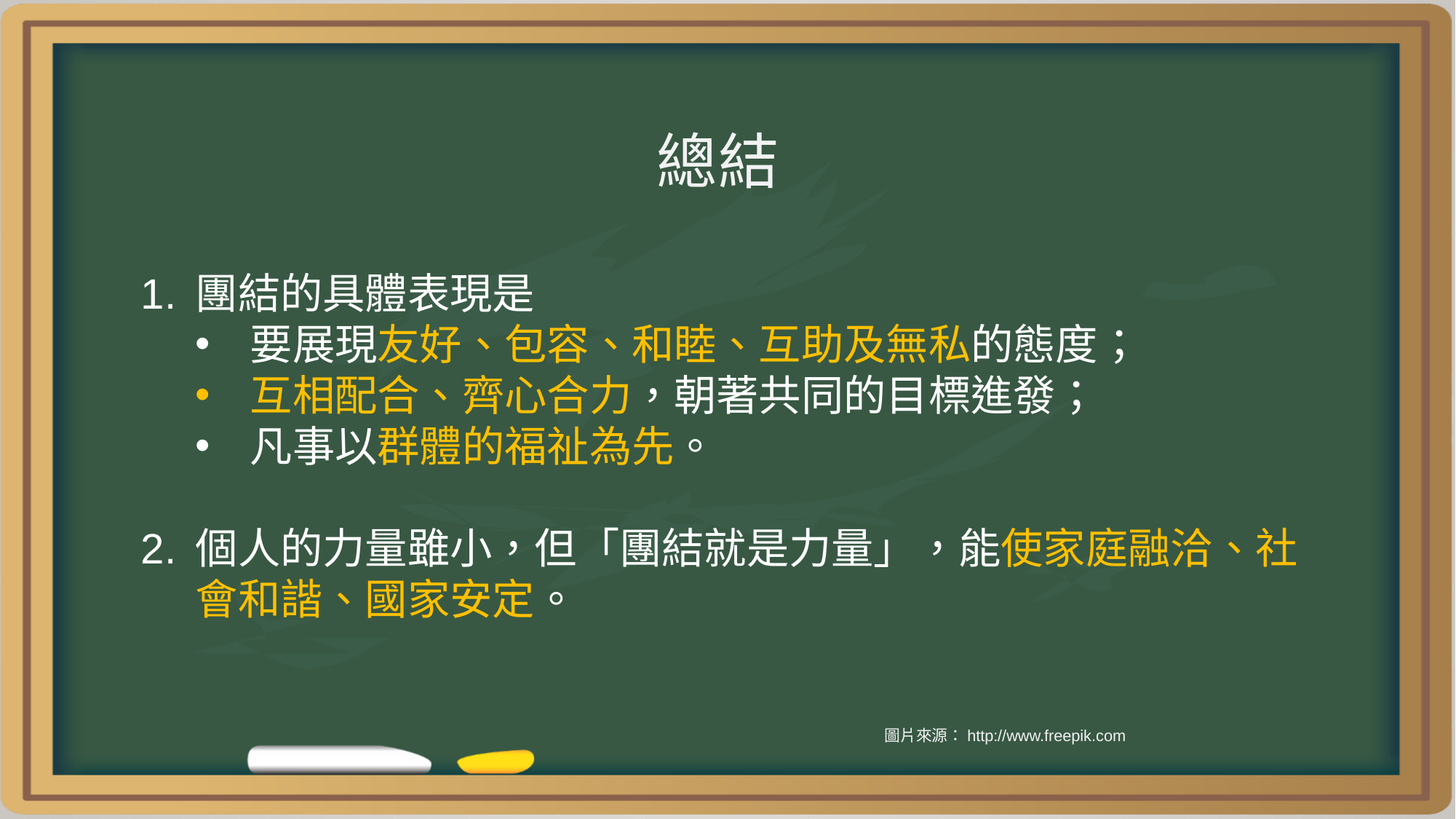

總結
團結的具體表現是
要展現友好、包容、和睦、互助及無私的態度；
互相配合、齊心合力，朝著共同的目標進發；
凡事以群體的福祉為先。

個人的力量雖小，但「團結就是力量」，能使家庭融洽、社會和諧、國家安定。
圖片來源：http://www.freepik.com